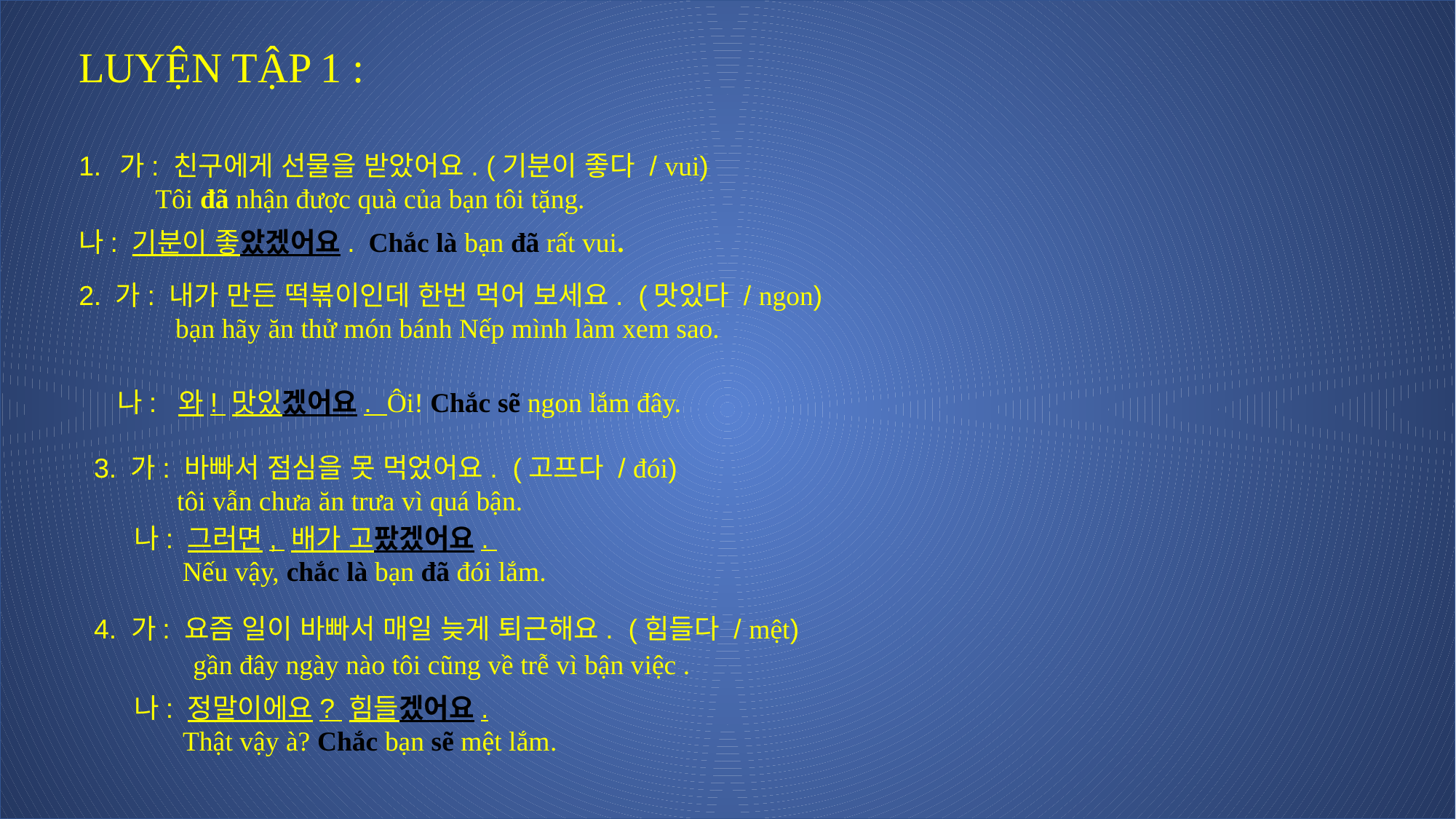

LUYỆN TẬP 1 :
가: 친구에게 선물을 받았어요. (기분이 좋다 / vui)
          Tôi đã nhận được quà của bạn tôi tặng.
나: 기분이 좋았겠어요.  Chắc là bạn đã rất vui.
2. 가: 내가 만든 떡볶이인데 한번 먹어 보세요.  (맛있다 / ngon)
              bạn hãy ăn thử món bánh Nếp mình làm xem sao.
나:  와! 맛있겠어요.  Ôi! Chắc sẽ ngon lắm đây.
3. 가: 바빠서 점심을 못 먹었어요.  (고프다 / đói)
            tôi vẫn chưa ăn trưa vì quá bận.
나: 그러면, 배가 고팠겠어요.
       Nếu vậy, chắc là bạn đã đói lắm.
4. 가: 요즘 일이 바빠서 매일 늦게 퇴근해요.  (힘들다 / mệt)
      gần đây ngày nào tôi cũng về trễ vì bận việc .
나: 정말이에요? 힘들겠어요.
       Thật vậy à? Chắc bạn sẽ mệt lắm.